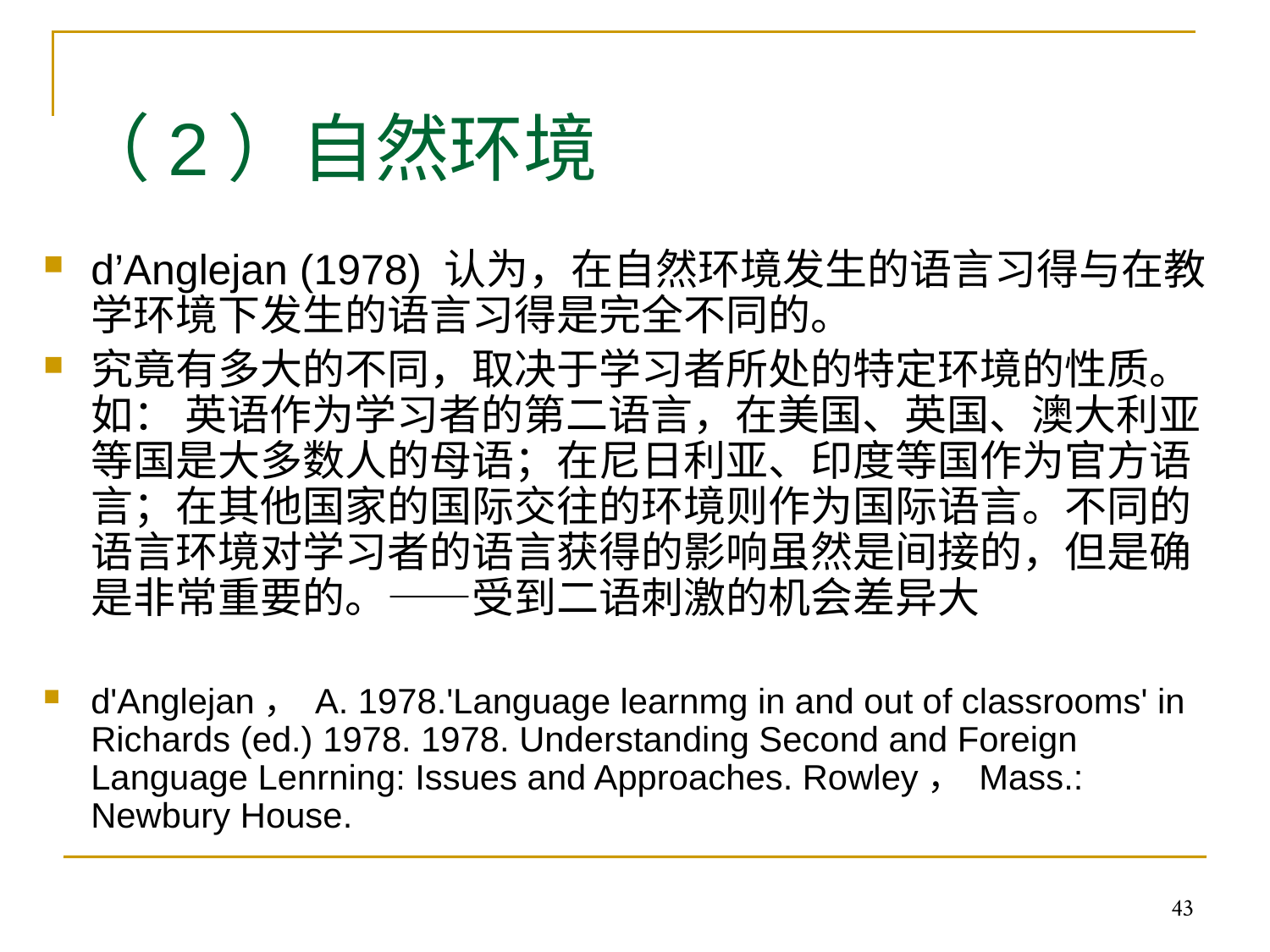

# （2）自然环境
d’Anglejan (1978) 认为，在自然环境发生的语言习得与在教学环境下发生的语言习得是完全不同的。
究竟有多大的不同，取决于学习者所处的特定环境的性质。如： 英语作为学习者的第二语言，在美国、英国、澳大利亚等国是大多数人的母语；在尼日利亚、印度等国作为官方语言；在其他国家的国际交往的环境则作为国际语言。不同的语言环境对学习者的语言获得的影响虽然是间接的，但是确是非常重要的。——受到二语刺激的机会差异大

d'Anglejan， A. 1978.'Language learnmg in and out of classrooms' in Richards (ed.) 1978. 1978. Understanding Second and Foreign Language Lenrning: Issues and Approaches. Rowley， Mass.: Newbury House.

43